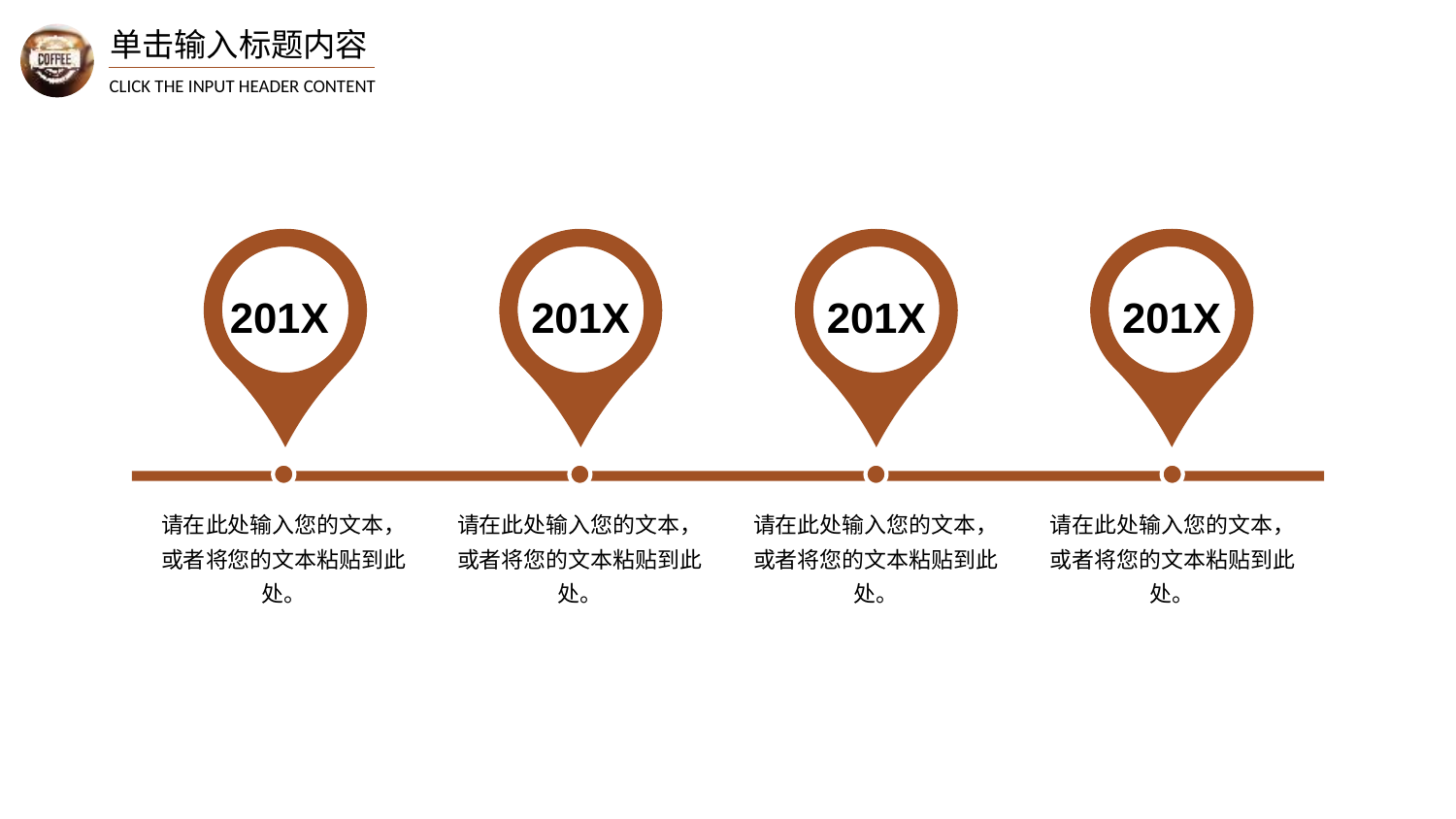

单击输入标题内容

CLICK THE INPUT HEADER CONTENT
201X
201X
201X
201X

请在此处输入您的文本，或者将您的文本粘贴到此处。
请在此处输入您的文本，或者将您的文本粘贴到此处。
请在此处输入您的文本，或者将您的文本粘贴到此处。
请在此处输入您的文本，或者将您的文本粘贴到此处。